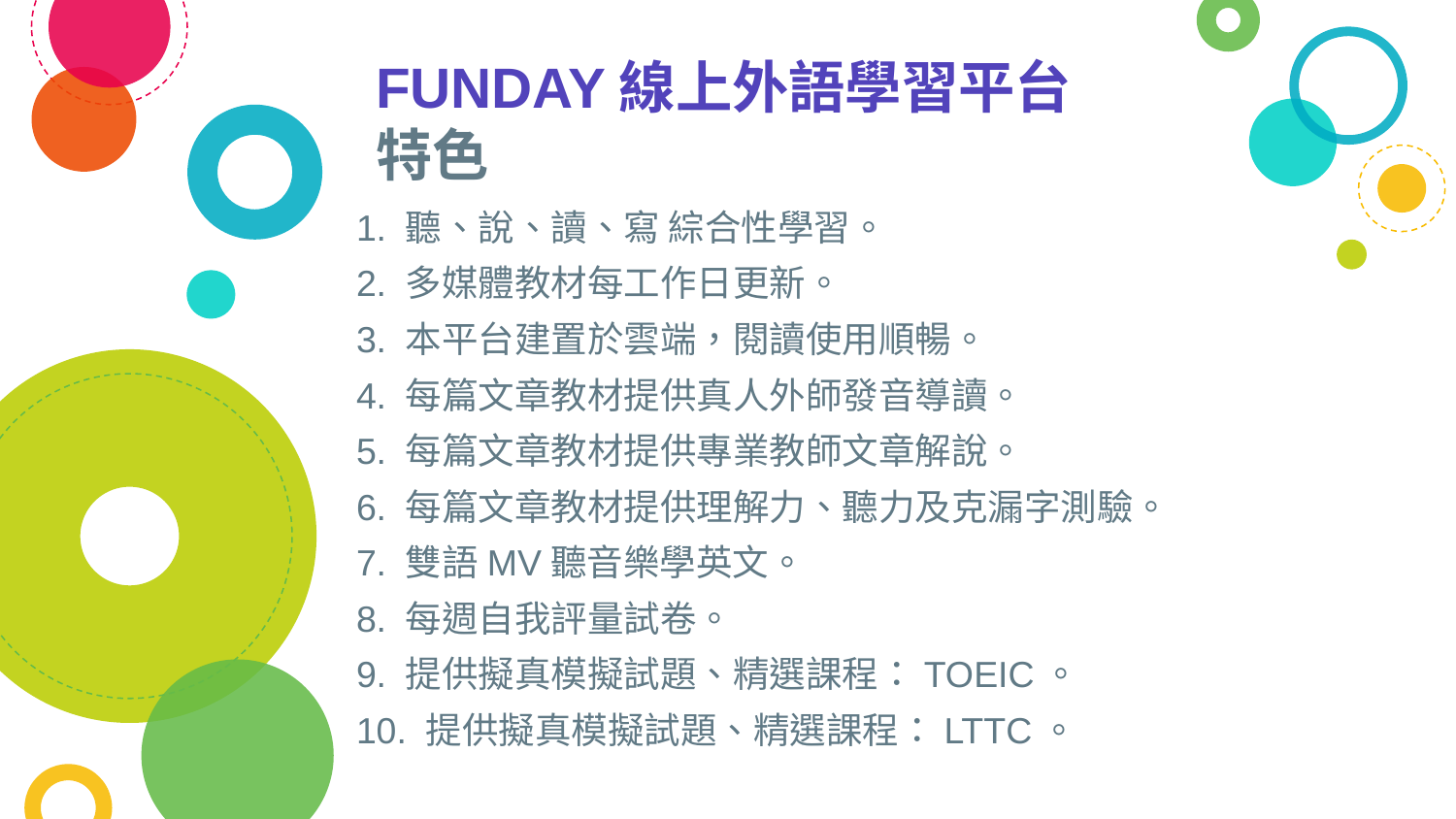

# FUNDAY線上外語學習平台 特色

1. 聽、說、讀、寫 綜合性學習。
2. 多媒體教材每工作日更新。
3. 本平台建置於雲端，閱讀使用順暢。
4. 每篇文章教材提供真人外師發音導讀。
5. 每篇文章教材提供專業教師文章解說。
6. 每篇文章教材提供理解力、聽力及克漏字測驗。
7. 雙語MV聽音樂學英文。
8. 每週自我評量試卷。
9. 提供擬真模擬試題、精選課程：TOEIC。
10. 提供擬真模擬試題、精選課程：LTTC。